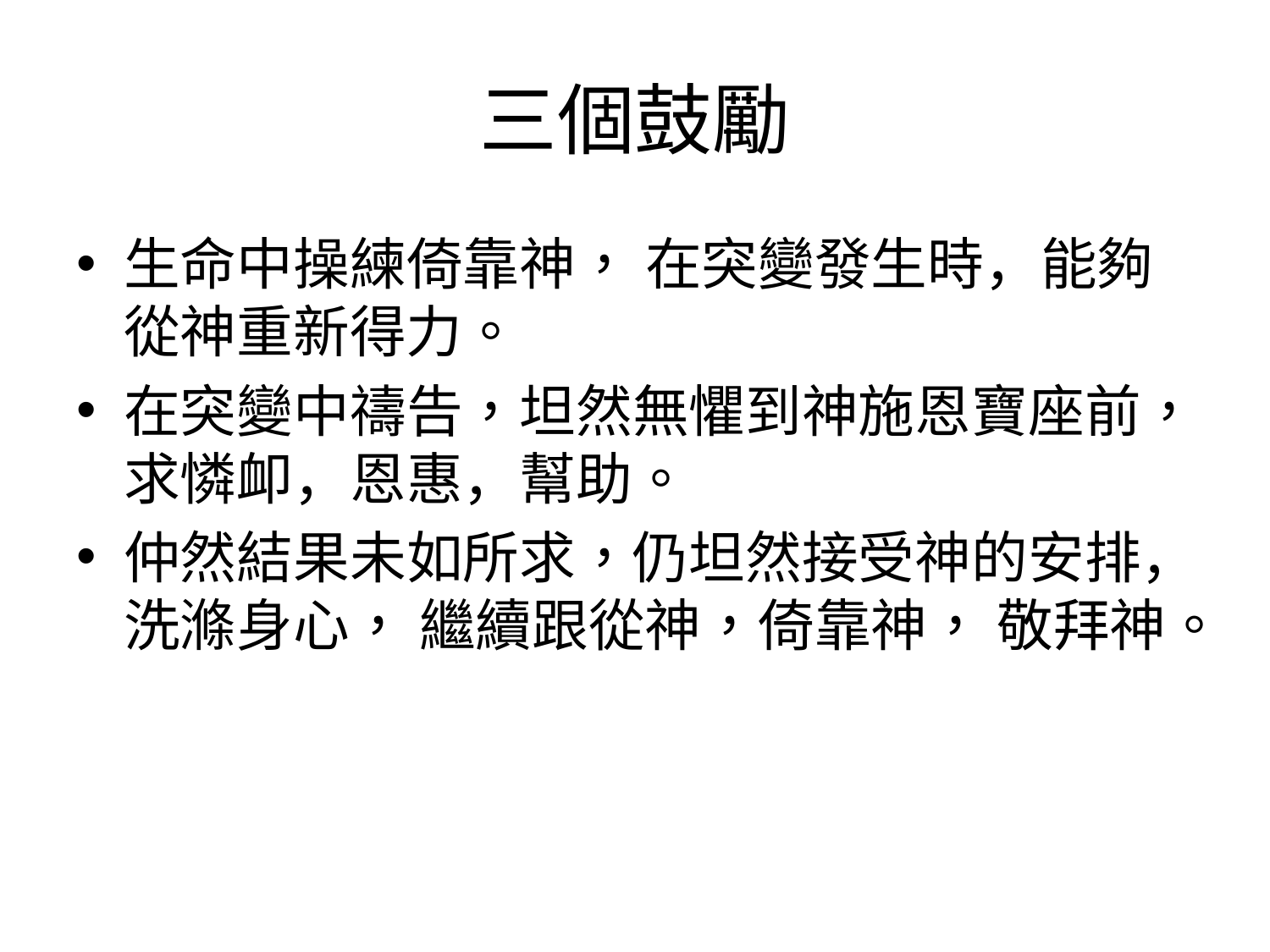

# 三個鼓勵
生命中操練倚靠神， 在突變發生時，能夠從神重新得力。
在突變中禱告，坦然無懼到神施恩寶座前，求憐卹，恩惠，幫助。
仲然結果未如所求，仍坦然接受神的安排，洗滌身心， 繼續跟從神，倚靠神， 敬拜神。